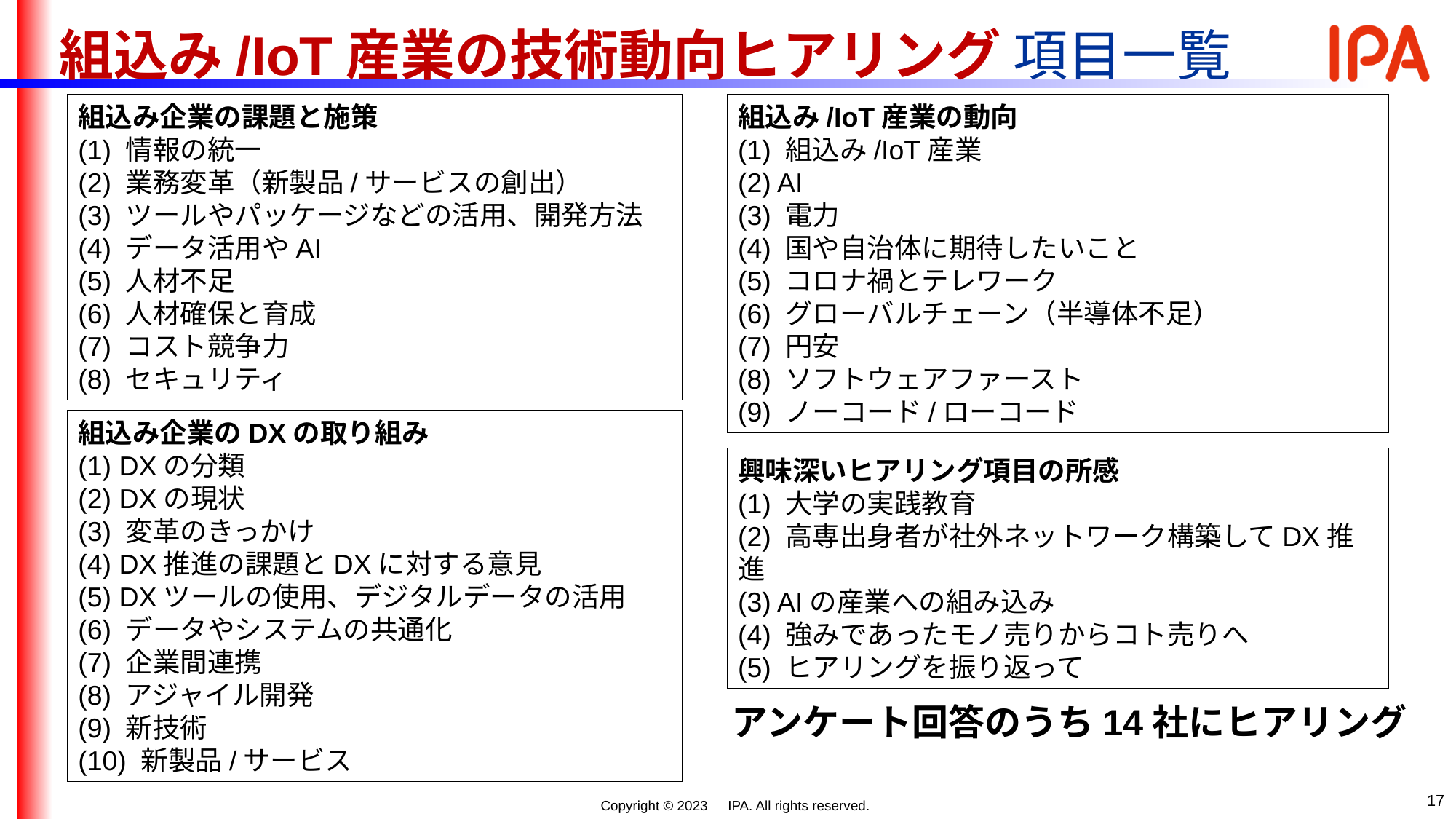

組込み/IoT産業の技術動向ヒアリング 項目一覧
組込み企業の課題と施策
(1) 情報の統一
(2) 業務変革（新製品/サービスの創出）
(3) ツールやパッケージなどの活用、開発方法
(4) データ活用やAI
(5) 人材不足
(6) 人材確保と育成
(7) コスト競争力
(8) セキュリティ
組込み/IoT産業の動向
(1) 組込み/IoT産業
(2) AI
(3) 電力
(4) 国や自治体に期待したいこと
(5) コロナ禍とテレワーク
(6) グローバルチェーン（半導体不足）
(7) 円安
(8) ソフトウェアファースト
(9) ノーコード/ローコード
組込み企業のDXの取り組み
(1) DXの分類
(2) DXの現状
(3) 変革のきっかけ
(4) DX推進の課題とDXに対する意見
(5) DXツールの使用、デジタルデータの活用
(6) データやシステムの共通化
(7) 企業間連携
(8) アジャイル開発
(9) 新技術
(10) 新製品/サービス
興味深いヒアリング項目の所感
(1) 大学の実践教育
(2) 高専出身者が社外ネットワーク構築してDX推進
(3) AIの産業への組み込み
(4) 強みであったモノ売りからコト売りへ
(5) ヒアリングを振り返って
アンケート回答のうち14社にヒアリング
17